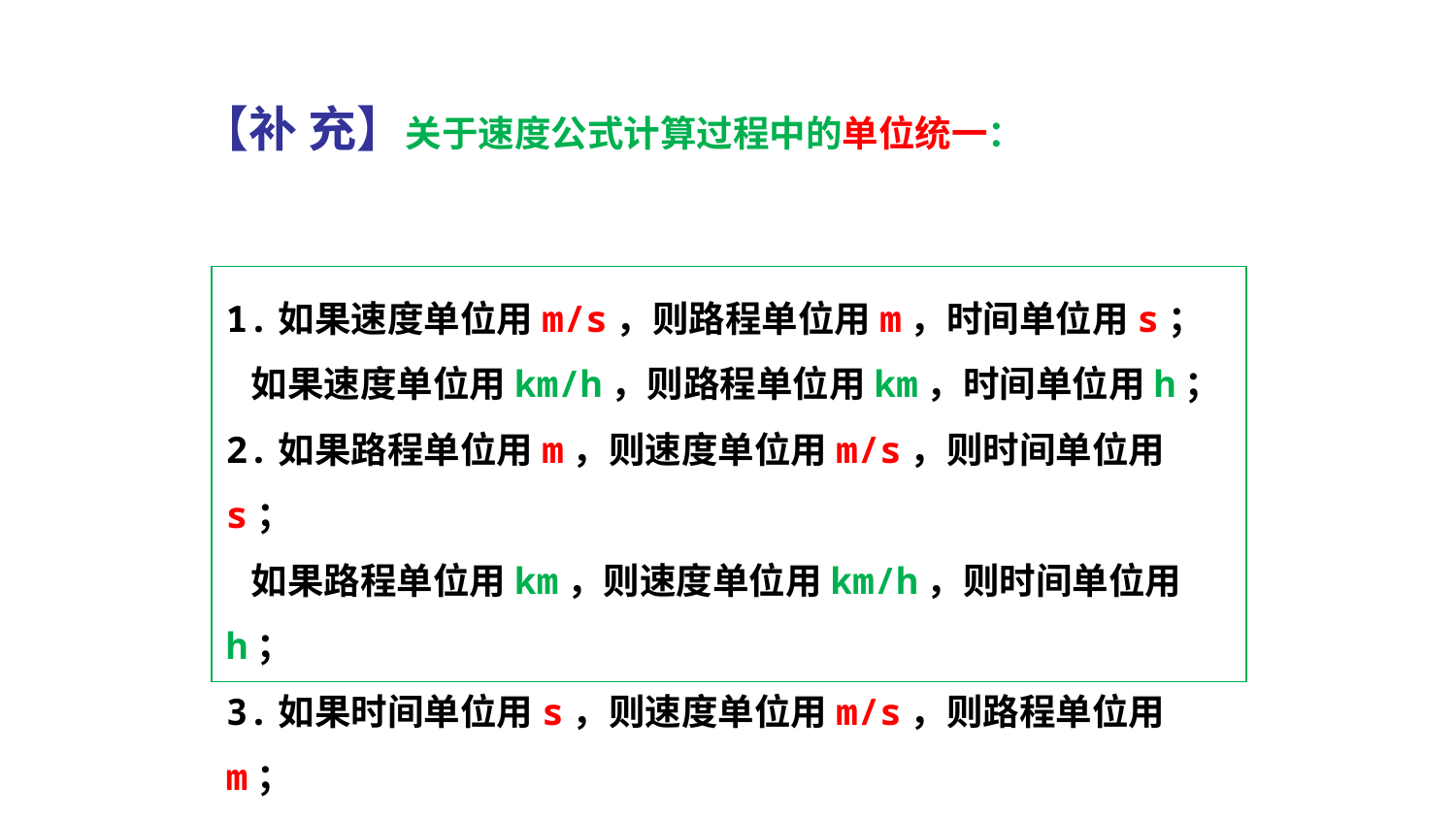

【补 充】关于速度公式计算过程中的单位统一：
1.如果速度单位用m/s，则路程单位用m，时间单位用s；
  如果速度单位用km/h，则路程单位用km，时间单位用h；
2.如果路程单位用m，则速度单位用m/s，则时间单位用s；
  如果路程单位用km，则速度单位用km/h，则时间单位用h；
3.如果时间单位用s，则速度单位用m/s，则路程单位用m；
  如果时间单位用h，则速度单位用km/h，则路程单位用km；